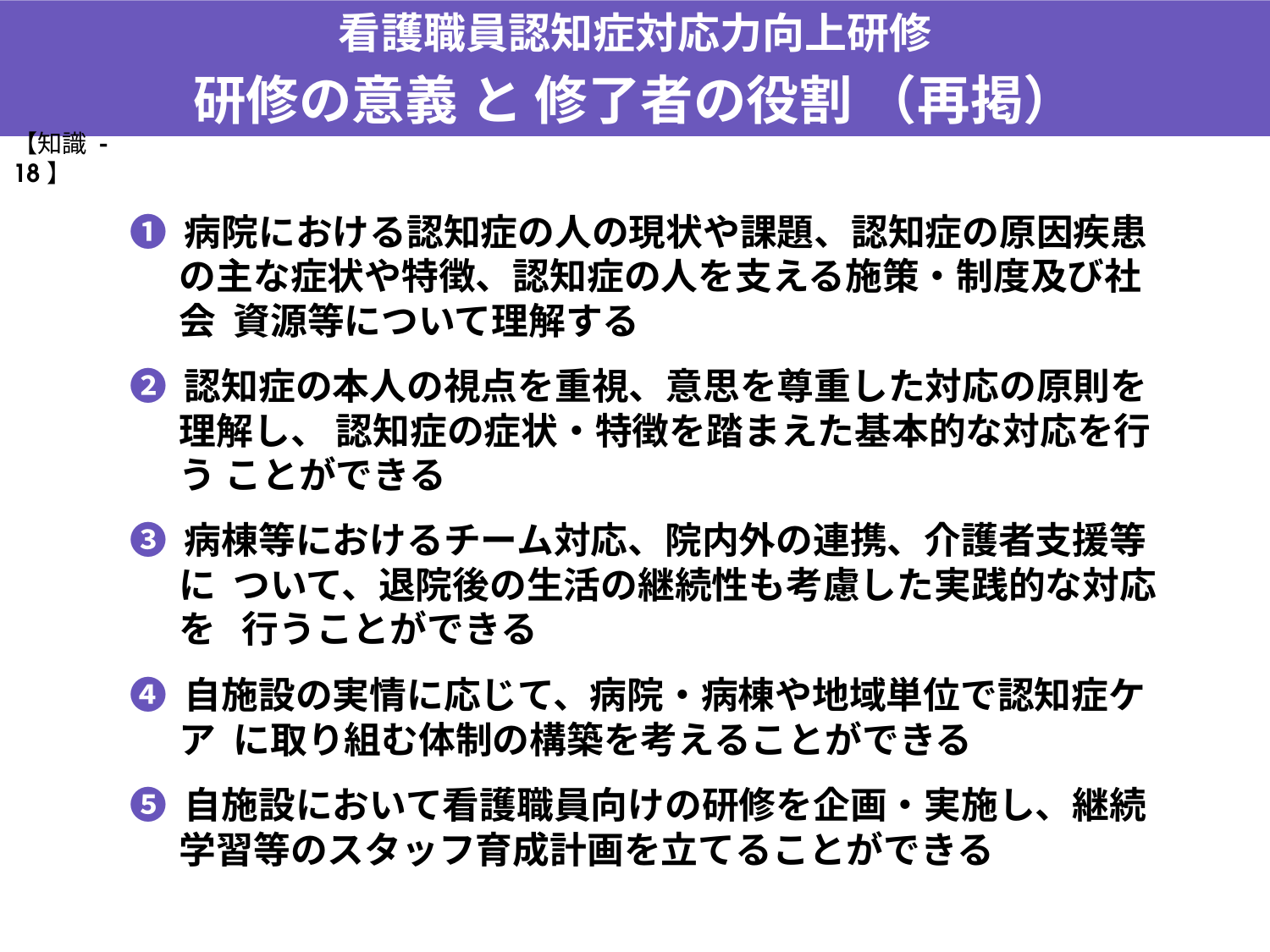

看護職員認知症対応力向上研修
研修の意義 と 修了者の役割 （再掲）
【知識 -18】
❶ 病院における認知症の人の現状や課題、認知症の原因疾患   の主な症状や特徴、認知症の人を⽀える施策・制度及び社会  資源等について理解する
❷ 認知症の本人の視点を重視、意思を尊重した対応の原則を   理解し、 認知症の症状・特徴を踏まえた基本的な対応を行う ことができる
❸ 病棟等におけるチーム対応、院内外の連携、介護者支援等に  ついて、退院後の生活の継続性も考慮した実践的な対応を   行うことができる
❹ 自施設の実情に応じて、病院・病棟や地域単位で認知症ケア  に取り組む体制の構築を考えることができる
❺ 自施設において看護職員向けの研修を企画・実施し、継続   学習等のスタッフ育成計画を立てることができる